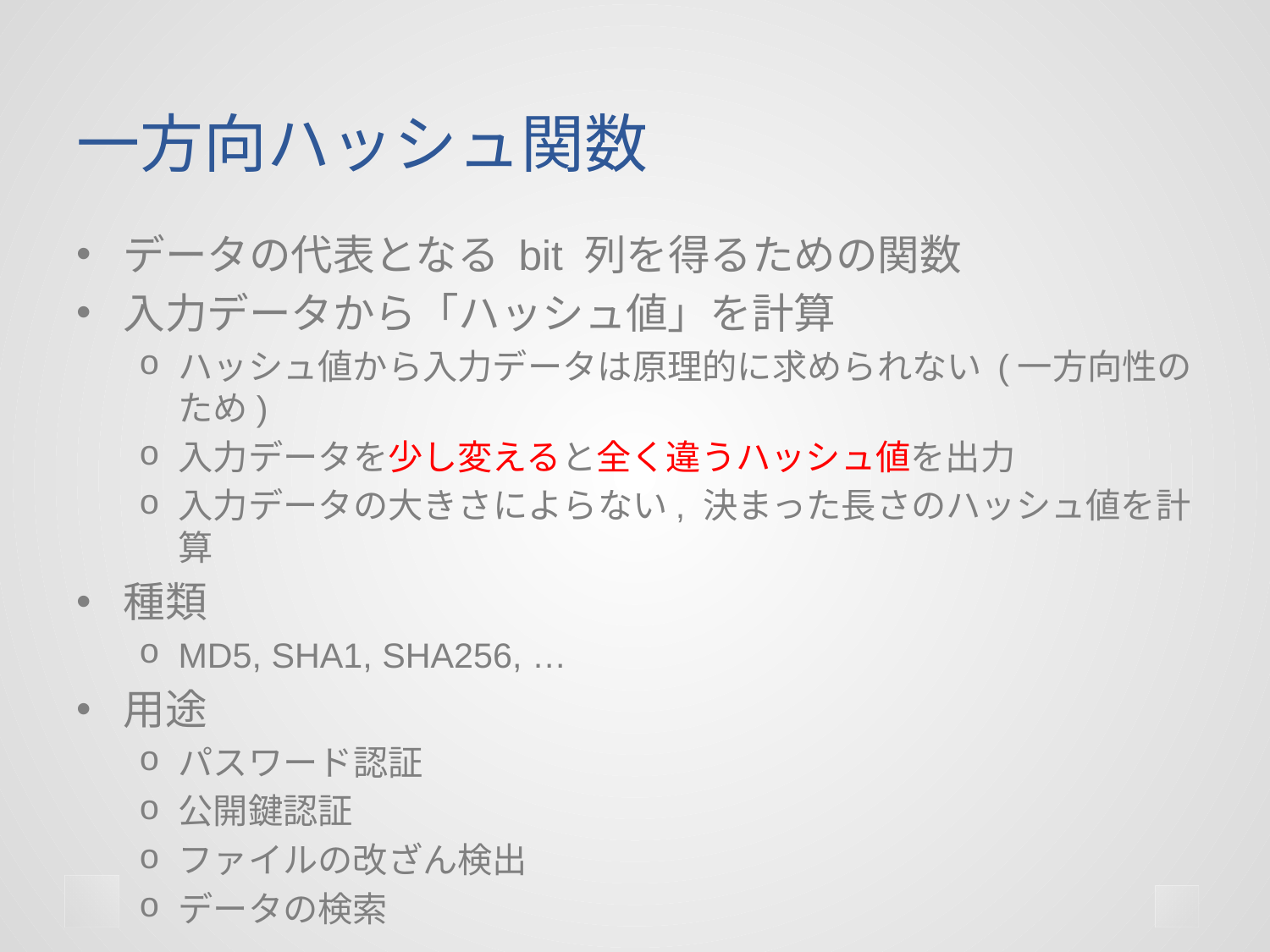

# 一方向ハッシュ関数
データの代表となる bit 列を得るための関数
入力データから「ハッシュ値」を計算
ハッシュ値から入力データは原理的に求められない (一方向性のため)
入力データを少し変えると全く違うハッシュ値を出力
入力データの大きさによらない, 決まった長さのハッシュ値を計算
種類
MD5, SHA1, SHA256, …
用途
パスワード認証
公開鍵認証
ファイルの改ざん検出
データの検索